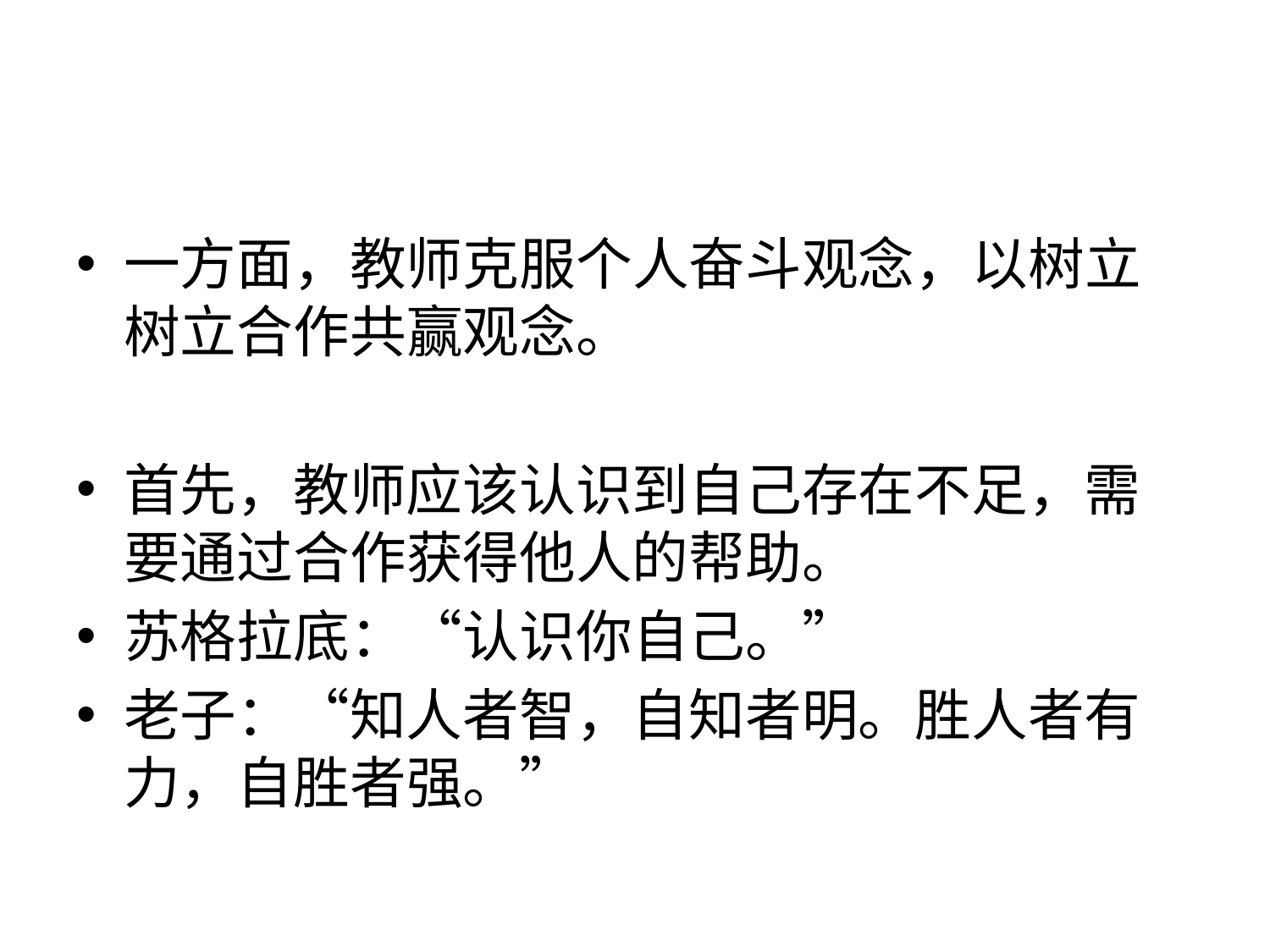

#
一方面，教师克服个人奋斗观念，以树立树立合作共赢观念。

首先，教师应该认识到自己存在不足，需要通过合作获得他人的帮助。
苏格拉底：“认识你自己。”
老子：“知人者智，自知者明。胜人者有力，自胜者强。”